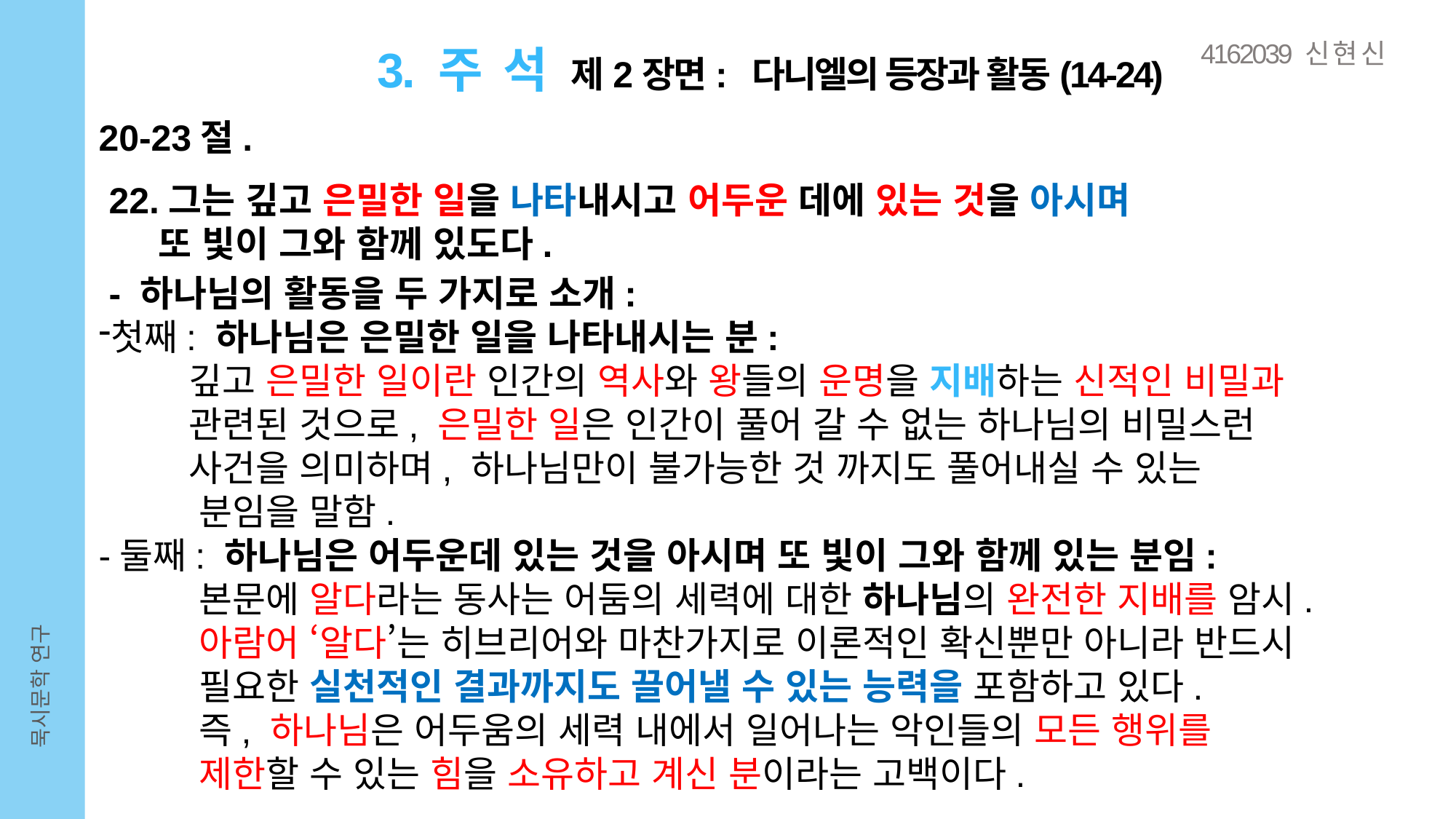

4162039 신 현 신
3. 주  석  제2장면:  다니엘의 등장과 활동(14-24)
20-23절.

 22.그는 깊고 은밀한 일을 나타내시고 어두운 데에 있는 것을 아시며
     또 빛이 그와 함께 있도다.

 - 하나님의 활동을 두 가지로 소개:
첫째: 하나님은 은밀한 일을 나타내시는 분:
        깊고 은밀한 일이란 인간의 역사와 왕들의 운명을 지배하는 신적인 비밀과
        관련된 것으로, 은밀한 일은 인간이 풀어 갈 수 없는 하나님의 비밀스런
        사건을 의미하며, 하나님만이 불가능한 것 까지도 풀어내실 수 있는
         분임을 말함.
-둘째: 하나님은 어두운데 있는 것을 아시며 또 빛이 그와 함께 있는 분임:
         본문에 알다라는 동사는 어둠의 세력에 대한 하나님의 완전한 지배를 암시.
         아람어 ‘알다’는 히브리어와 마찬가지로 이론적인 확신뿐만 아니라 반드시
         필요한 실천적인 결과까지도 끌어낼 수 있는 능력을 포함하고 있다.
         즉, 하나님은 어두움의 세력 내에서 일어나는 악인들의 모든 행위를
         제한할 수 있는 힘을 소유하고 계신 분이라는 고백이다.
묵시문학 연구